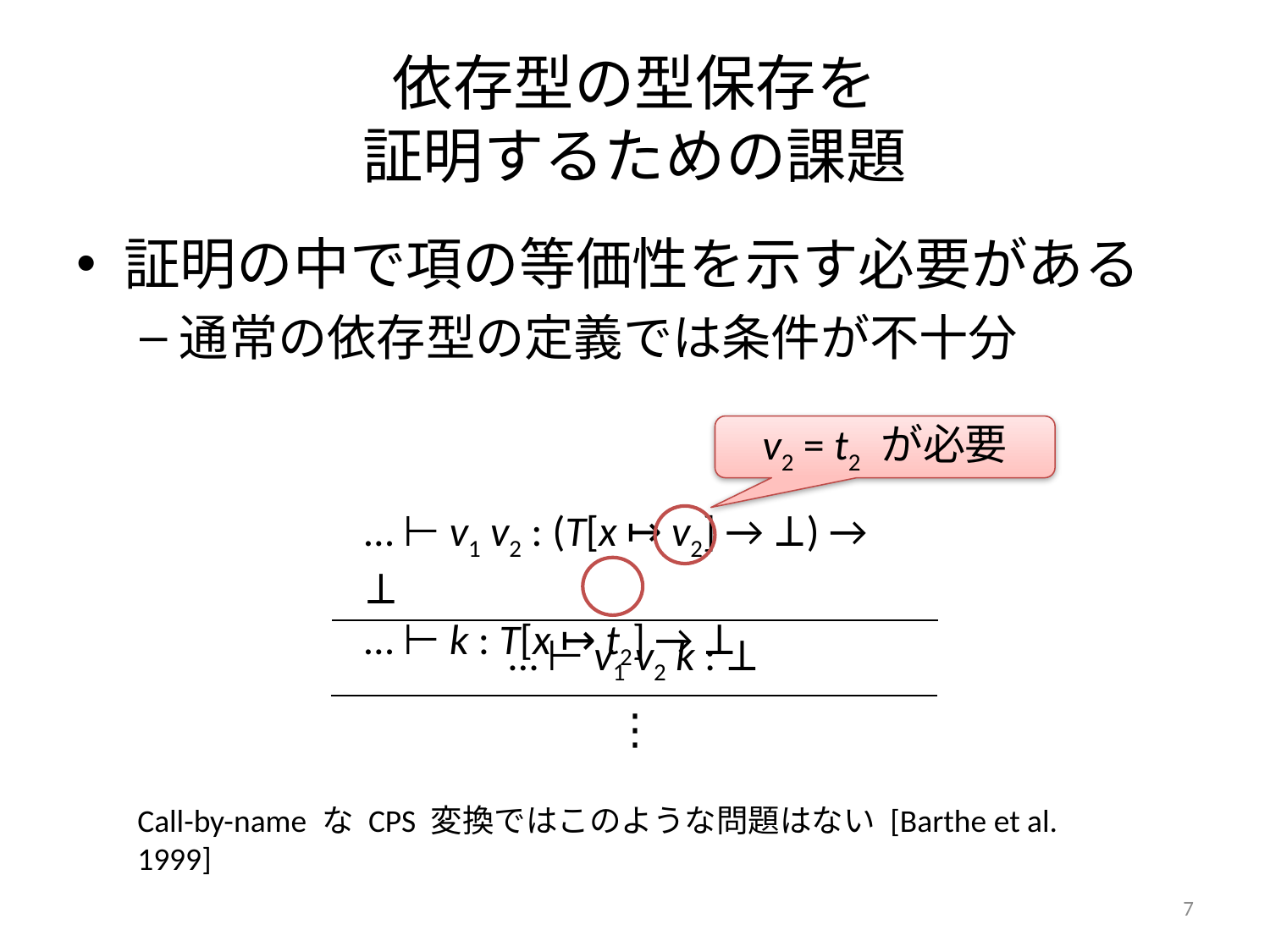

# 依存型の型保存を 証明するための課題
証明の中で項の等価性を示す必要がある
通常の依存型の定義では条件が不十分
v2 = t2 が必要
… ⊢ v1 v2 : (T[x ↦ v2] → ⊥) → ⊥
… ⊢ k : T[x ↦ t2] → ⊥

… ⊢ v1 v2 k : ⊥
⋮
Call-by-name な CPS 変換ではこのような問題はない [Barthe et al. 1999]
7